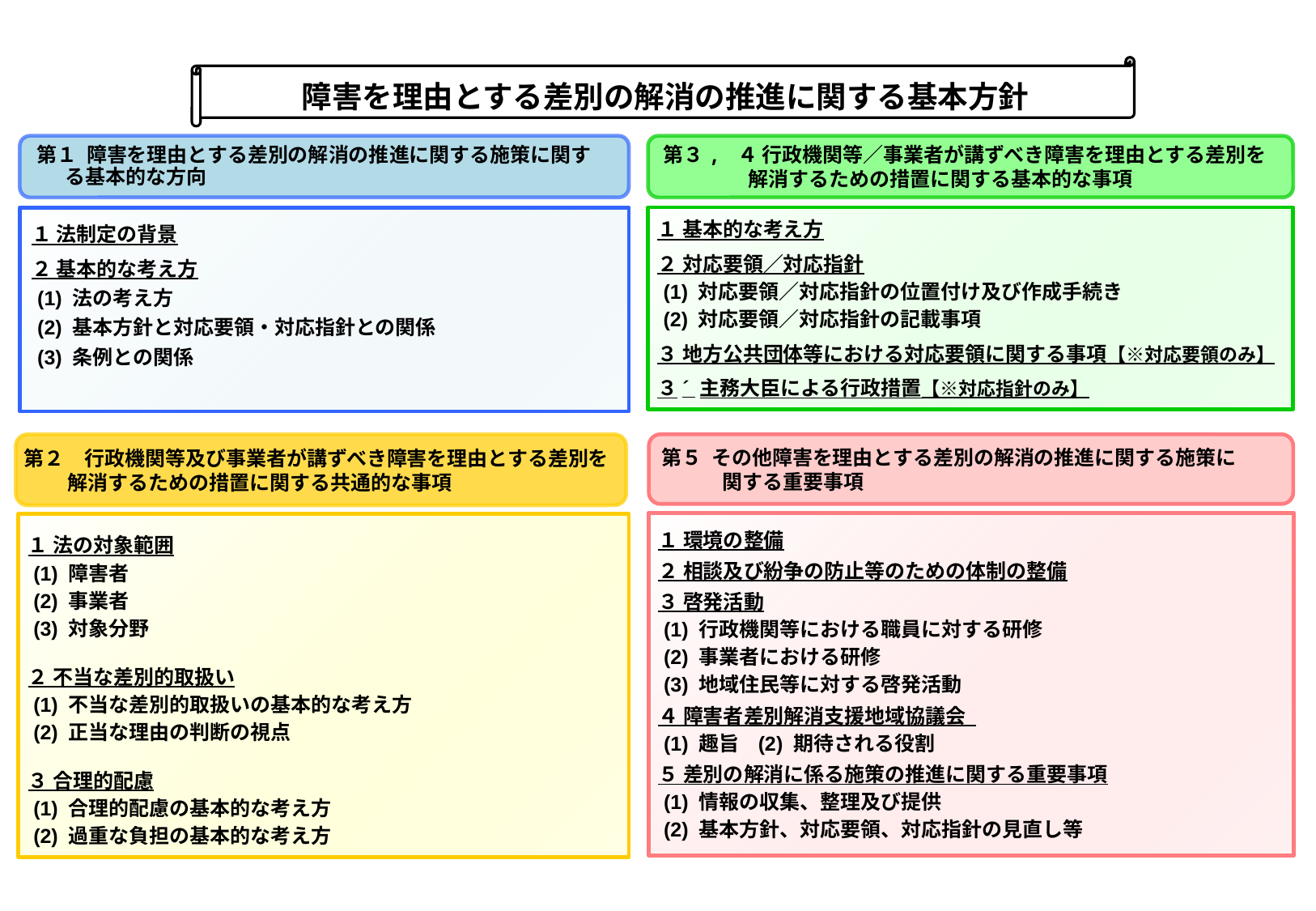

障害を理由とする差別の解消の推進に関する基本方針
 第１  障害を理由とする差別の解消の推進に関する施策に関す
       る基本的な方向
第３, ４ 行政機関等／事業者が講ずべき障害を理由とする差別を
　　　　 解消するための措置に関する基本的な事項
１ 法制定の背景
２ 基本的な考え方
 (1) 法の考え方
 (2) 基本方針と対応要領・対応指針との関係
 (3) 条例との関係
１ 基本的な考え方
２ 対応要領／対応指針
 (1) 対応要領／対応指針の位置付け及び作成手続き
 (2) 対応要領／対応指針の記載事項
３ 地方公共団体等における対応要領に関する事項【※対応要領のみ】
３´ 主務大臣による行政措置【※対応指針のみ】
第２　行政機関等及び事業者が講ずべき障害を理由とする差別を
    　解消するための措置に関する共通的な事項
第５  その他障害を理由とする差別の解消の推進に関する施策に
　　　関する重要事項
１ 環境の整備
２ 相談及び紛争の防止等のための体制の整備
３ 啓発活動
 (1) 行政機関等における職員に対する研修
 (2) 事業者における研修
 (3) 地域住民等に対する啓発活動
４ 障害者差別解消支援地域協議会
 (1) 趣旨   (2) 期待される役割
５ 差別の解消に係る施策の推進に関する重要事項
 (1) 情報の収集、整理及び提供
 (2) 基本方針、対応要領、対応指針の見直し等
１ 法の対象範囲
 (1) 障害者
 (2) 事業者
 (3) 対象分野

２ 不当な差別的取扱い
 (1) 不当な差別的取扱いの基本的な考え方
 (2) 正当な理由の判断の視点

３ 合理的配慮
 (1) 合理的配慮の基本的な考え方
 (2) 過重な負担の基本的な考え方